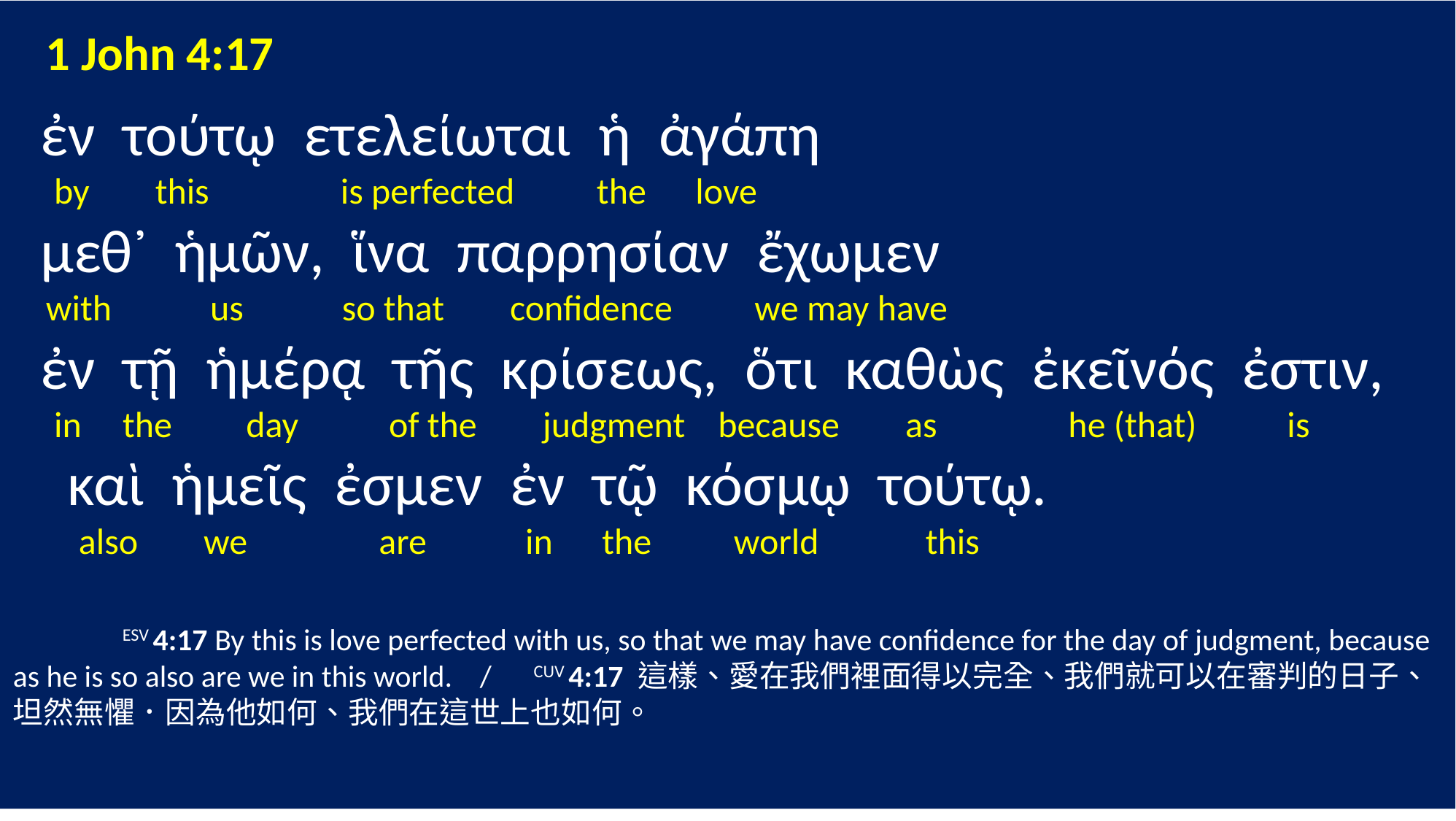

1 John 4:17

  ἐν  τούτῳ  ετελείωται  ἡ  ἀγάπη
     by        this                is perfected          the      love
  μεθ᾽  ἡμῶν,  ἵνα  παρρησίαν  ἔχωμεν
    with            us            so that        confidence          we may have
  ἐν  τῇ  ἡμέρᾳ  τῆς  κρίσεως,  ὅτι  καθὼς  ἐκεῖνός  ἐστιν,
     in     the         day           of the        judgment    because        as                he (that)           is
    καὶ  ἡμεῖς  ἐσμεν  ἐν  τῷ  κόσμῳ  τούτῳ.
        also        we                are            in      the          world             this

	ESV 4:17 By this is love perfected with us, so that we may have confidence for the day of judgment, because as he is so also are we in this world.    /      CUV 4:17 這樣、愛在我們裡面得以完全、我們就可以在審判的日子、坦然無懼．因為他如何、我們在這世上也如何。